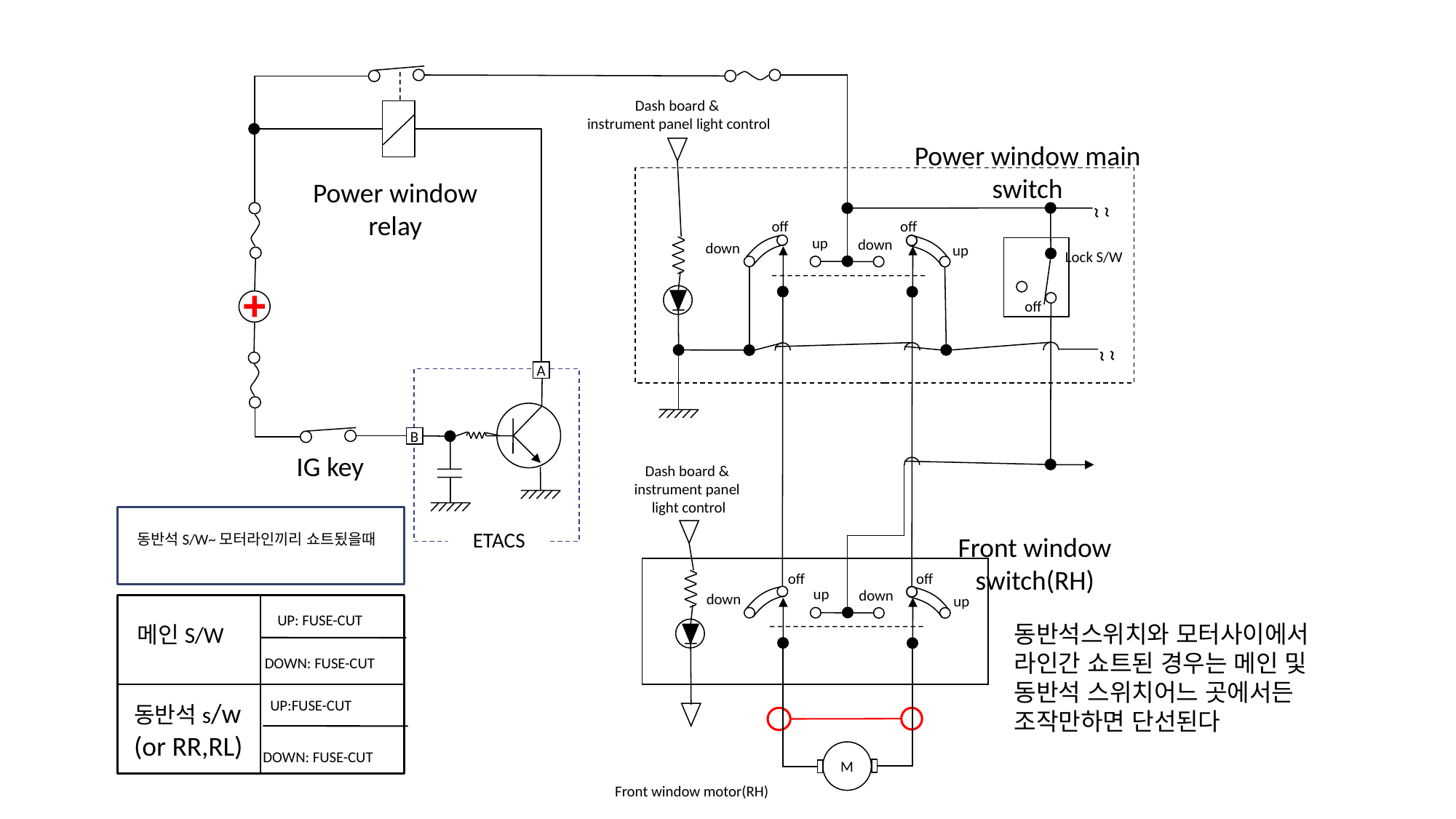

Dash board &
instrument panel light control

Power window main switch

Power window relay
~
~

off
off

up
down
down

up

Lock S/W

off

~
~

A

B

IG key
Dash board &
instrument panel
light control

ETACS
동반석S/W~모터라인끼리 쇼트됬을때
Front window switch(RH)

off
off

up
down
down

up

UP: FUSE-CUT

동반석스위치와 모터사이에서 라인간 쇼트된 경우는 메인 및 동반석 스위치어느 곳에서든 조작만하면 단선된다
메인S/W

DOWN: FUSE-CUT
동반석s/w
(or RR,RL)

UP:FUSE-CUT

DOWN: FUSE-CUT
M

Front window motor(RH)